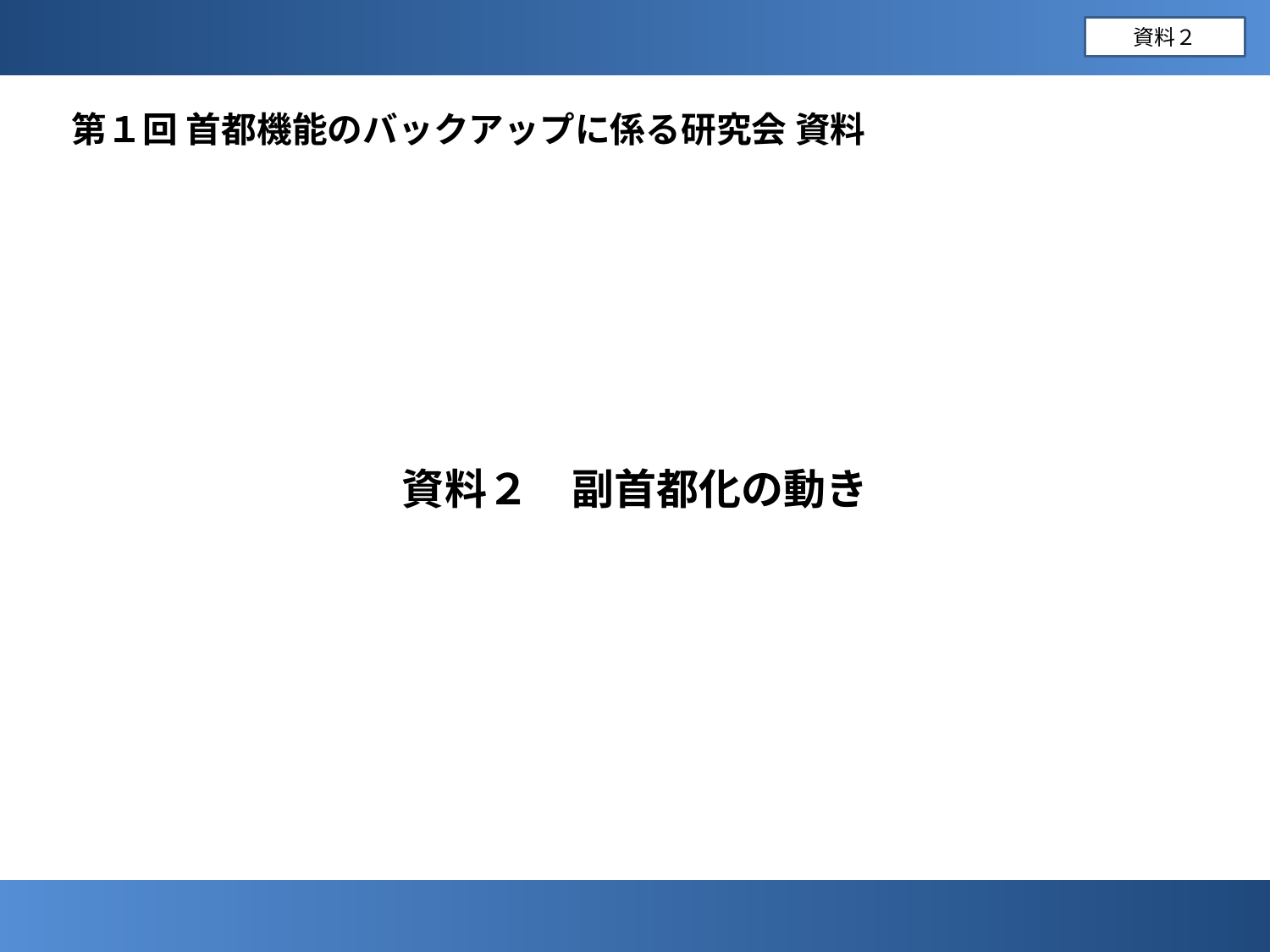

資料２
第１回 首都機能のバックアップに係る研究会 資料
# 資料２　副首都化の動き